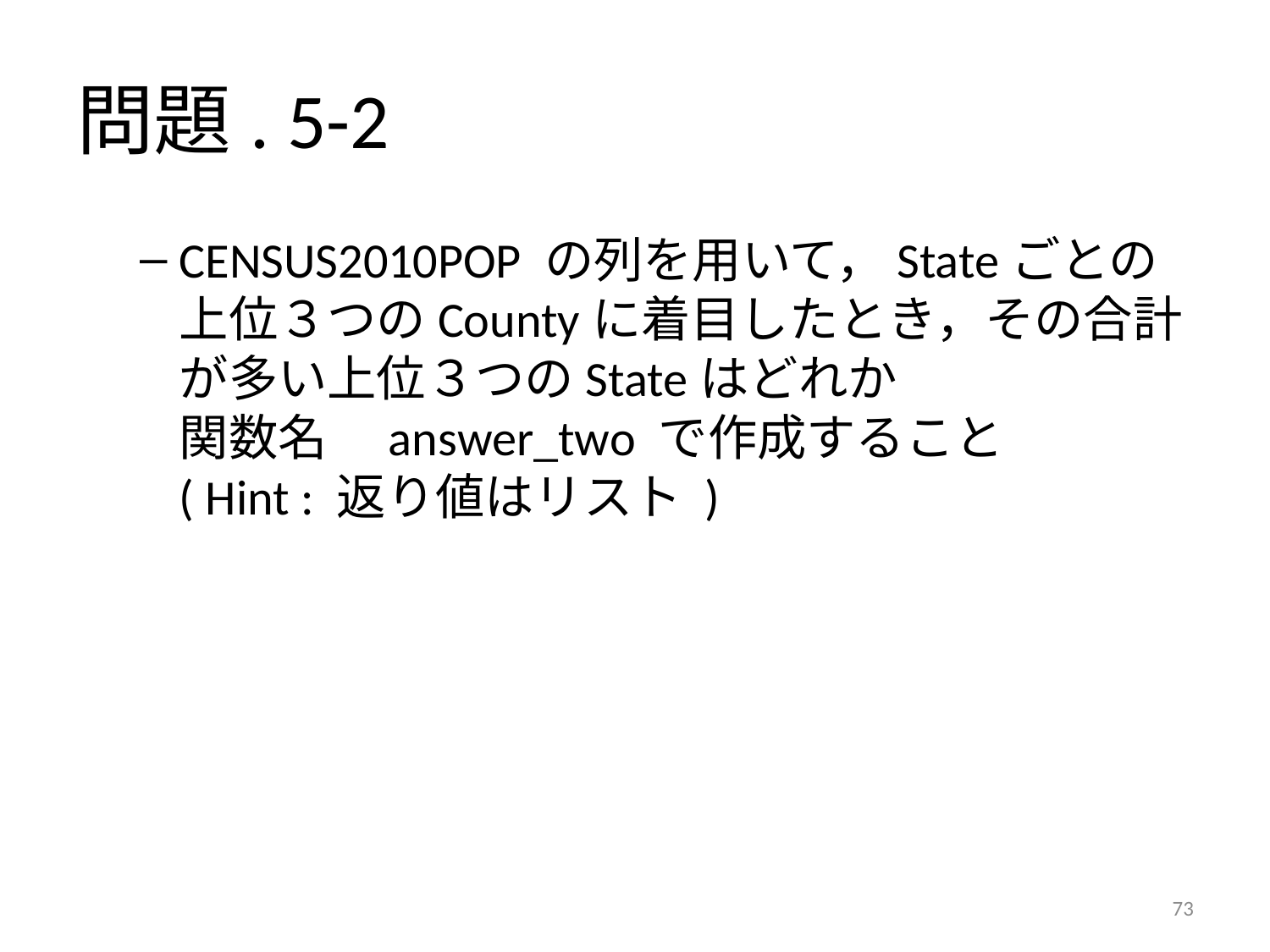

# 問題. 5-2
CENSUS2010POP の列を用いて，Stateごとの上位３つのCountyに着目したとき，その合計が多い上位３つのStateはどれか
関数名　answer_two で作成すること
( Hint : 返り値はリスト )
73